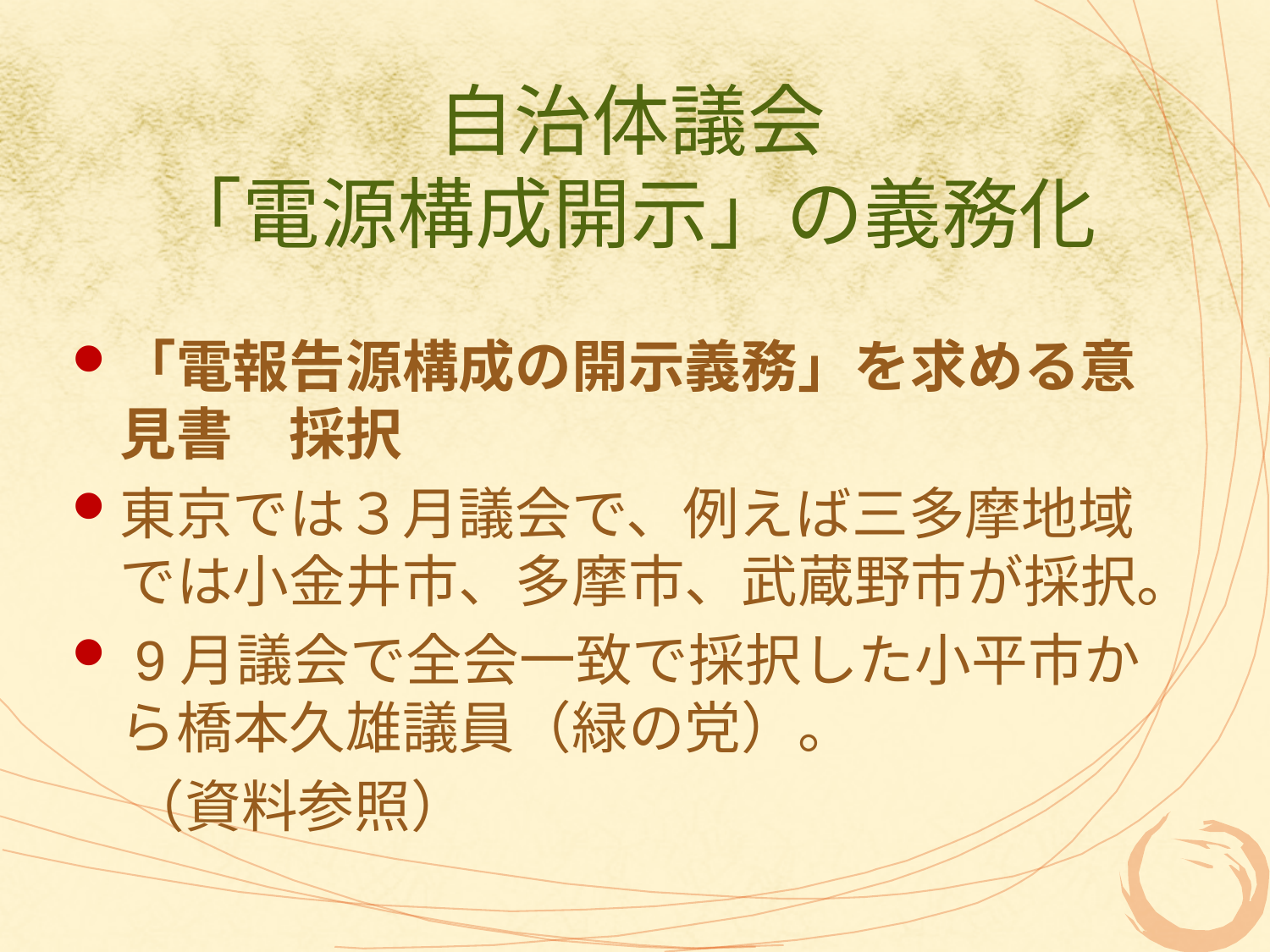

# 自治体議会 「電源構成開示」の義務化
「電報告源構成の開示義務」を求める意見書　採択
東京では３月議会で、例えば三多摩地域では小金井市、多摩市、武蔵野市が採択。
 9月議会で全会一致で採択した小平市から橋本久雄議員（緑の党）。
　（資料参照）